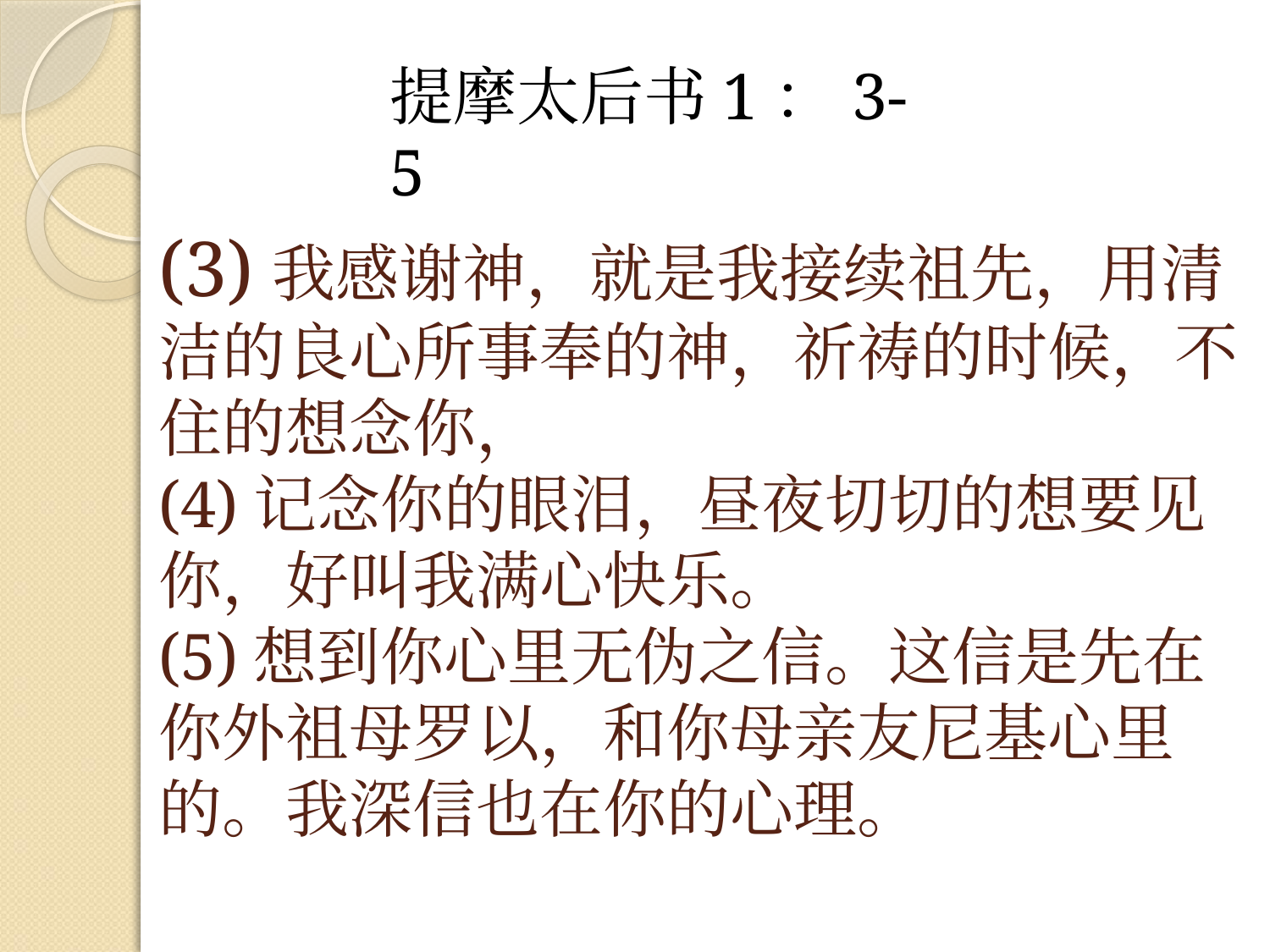

提摩太后书1：3-5
# (3)我感谢神，就是我接续祖先，用清洁的良心所事奉的神，祈祷的时候，不住的想念你， (4)记念你的眼泪，昼夜切切的想要见你，好叫我满心快乐。 (5)想到你心里无伪之信。这信是先在你外祖母罗以，和你母亲友尼基心里的。我深信也在你的心理。